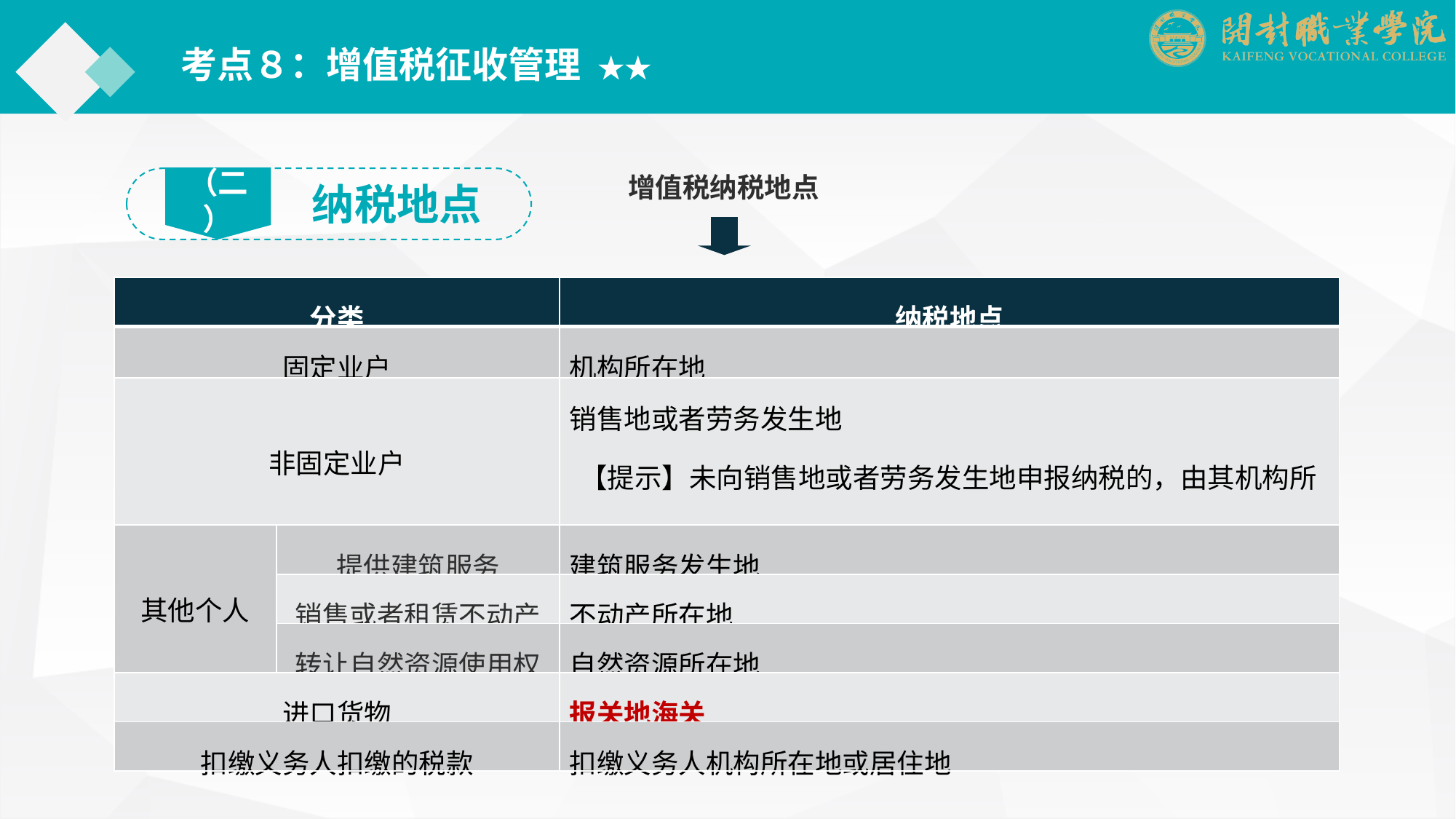

考点８：增值税征收管理  ★★
增值税纳税地点
（二）

纳税地点

| 分类 |  | 纳税地点 |
| --- | --- | --- |
| 固定业户 |  | 机构所在地 |
| 非固定业户 |  | 销售地或者劳务发生地 【提示】未向销售地或者劳务发生地申报纳税的，由其机构所在地或者居住地的税务机关补征税款 |
| 其他个人 | 提供建筑服务 | 建筑服务发生地 |
|  | 销售或者租赁不动产 | 不动产所在地 |
|  | 转让自然资源使用权 | 自然资源所在地 |
| 进口货物 |  | 报关地海关 |
| 扣缴义务人扣缴的税款 |  | 扣缴义务人机构所在地或居住地 |